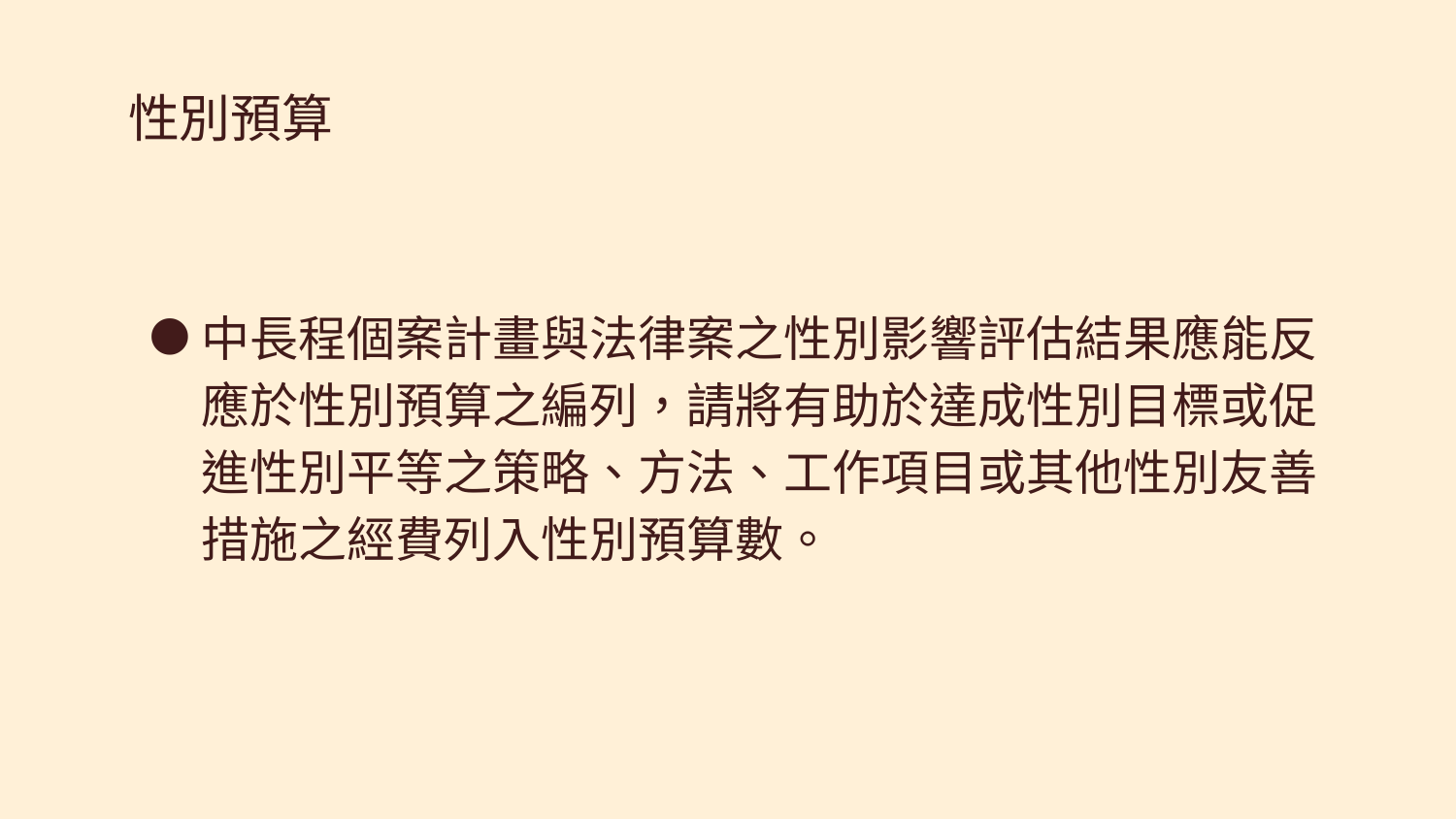

# 性別預算
中長程個案計畫與法律案之性別影響評估結果應能反應於性別預算之編列，請將有助於達成性別目標或促進性別平等之策略、方法、工作項目或其他性別友善措施之經費列入性別預算數。